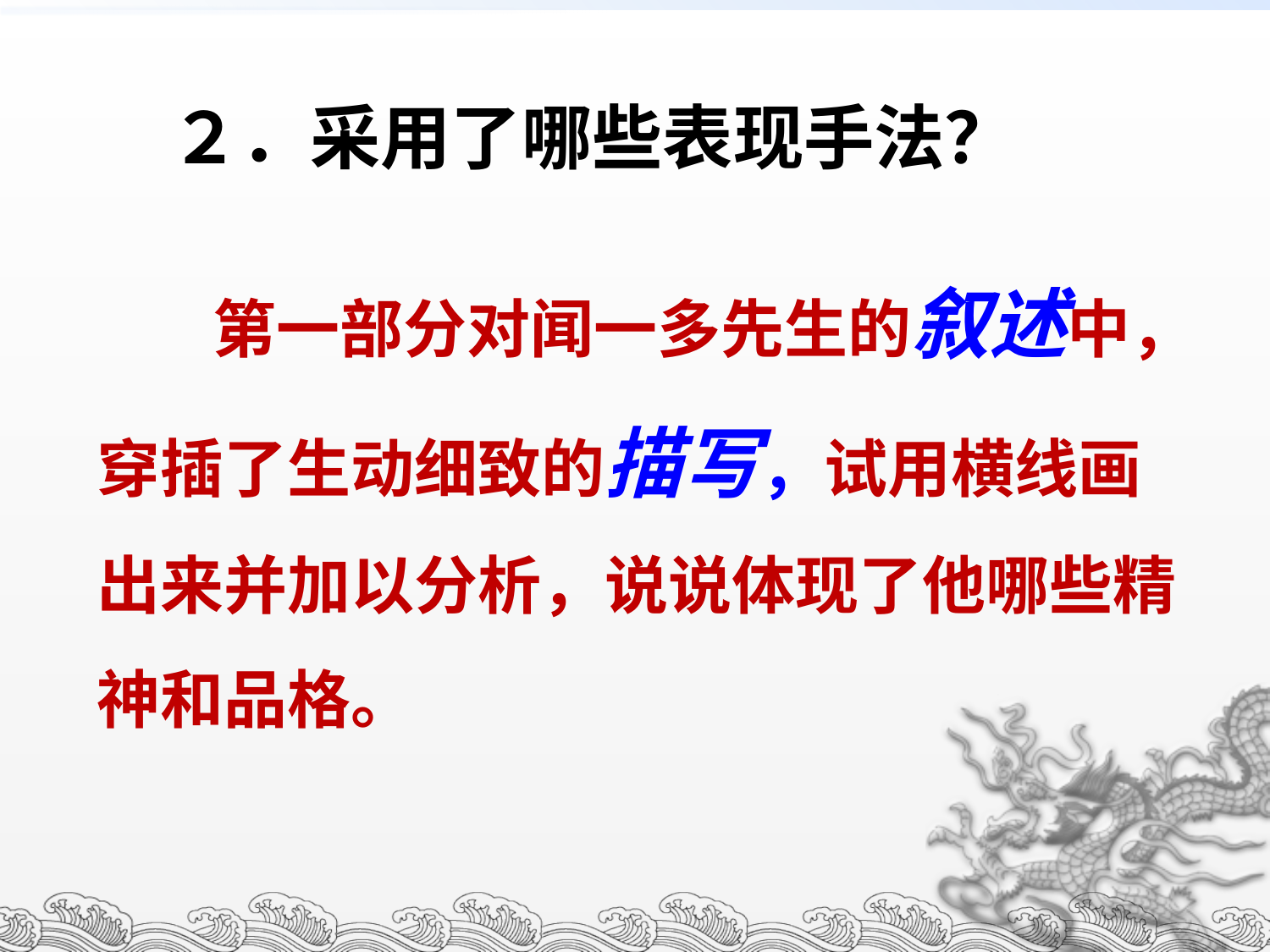

２．采用了哪些表现手法？
       第一部分对闻一多先生的叙述中，穿插了生动细致的描写，试用横线画出来并加以分析，说说体现了他哪些精神和品格。